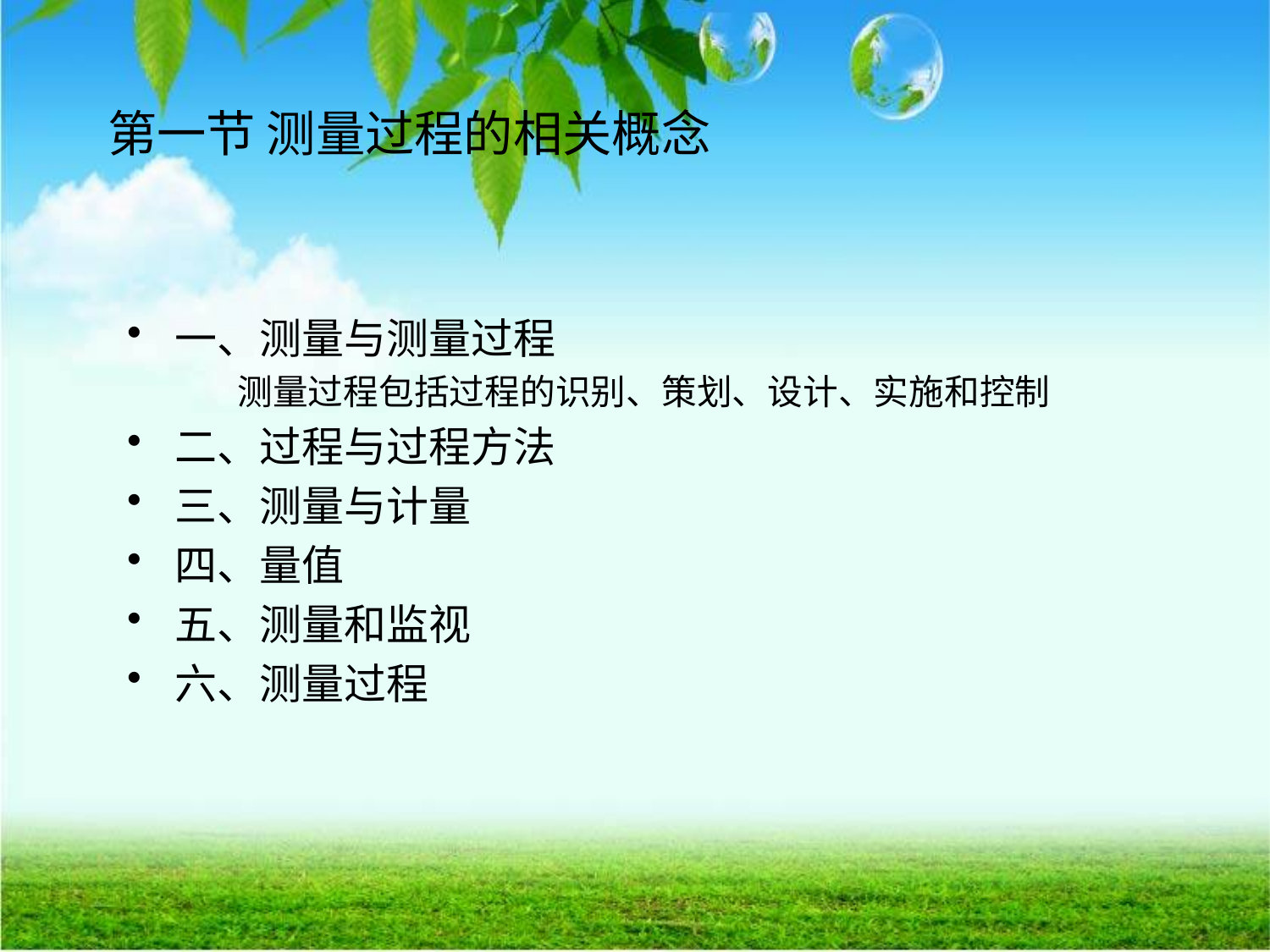

# 第一节 测量过程的相关概念
一、测量与测量过程
             测量过程包括过程的识别、策划、设计、实施和控制
二、过程与过程方法
三、测量与计量
四、量值
五、测量和监视
六、测量过程